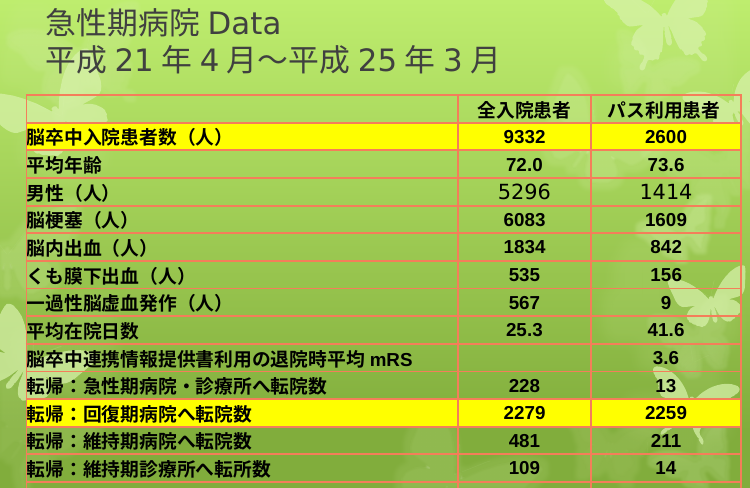

# 急性期病院Data 平成21年4月～平成25年3月
|  | 全入院患者 | パス利用患者 |
| --- | --- | --- |
| 脳卒中入院患者数（人） | 9332 | 2600 |
| 平均年齢 | 72.0 | 73.6 |
| 男性（人） | 5296 | 1414 |
| 脳梗塞（人） | 6083 | 1609 |
| 脳内出血（人） | 1834 | 842 |
| くも膜下出血（人） | 535 | 156 |
| 一過性脳虚血発作（人） | 567 | 9 |
| 平均在院日数 | 25.3 | 41.6 |
| 脳卒中連携情報提供書利用の退院時平均mRS |  | 3.6 |
| 転帰：急性期病院・診療所へ転院数 | 228 | 13 |
| 転帰：回復期病院へ転院数 | 2279 | 2259 |
| 転帰：維持期病院へ転院数 | 481 | 211 |
| 転帰：維持期診療所へ転所数 | 109 | 14 |
| 転帰：維持期老健へ転所数 | 128 | 8 |
| 転帰：在宅復帰患者数 | 4823 | 35 |
| 転帰：死亡数 | 625 | 8 |